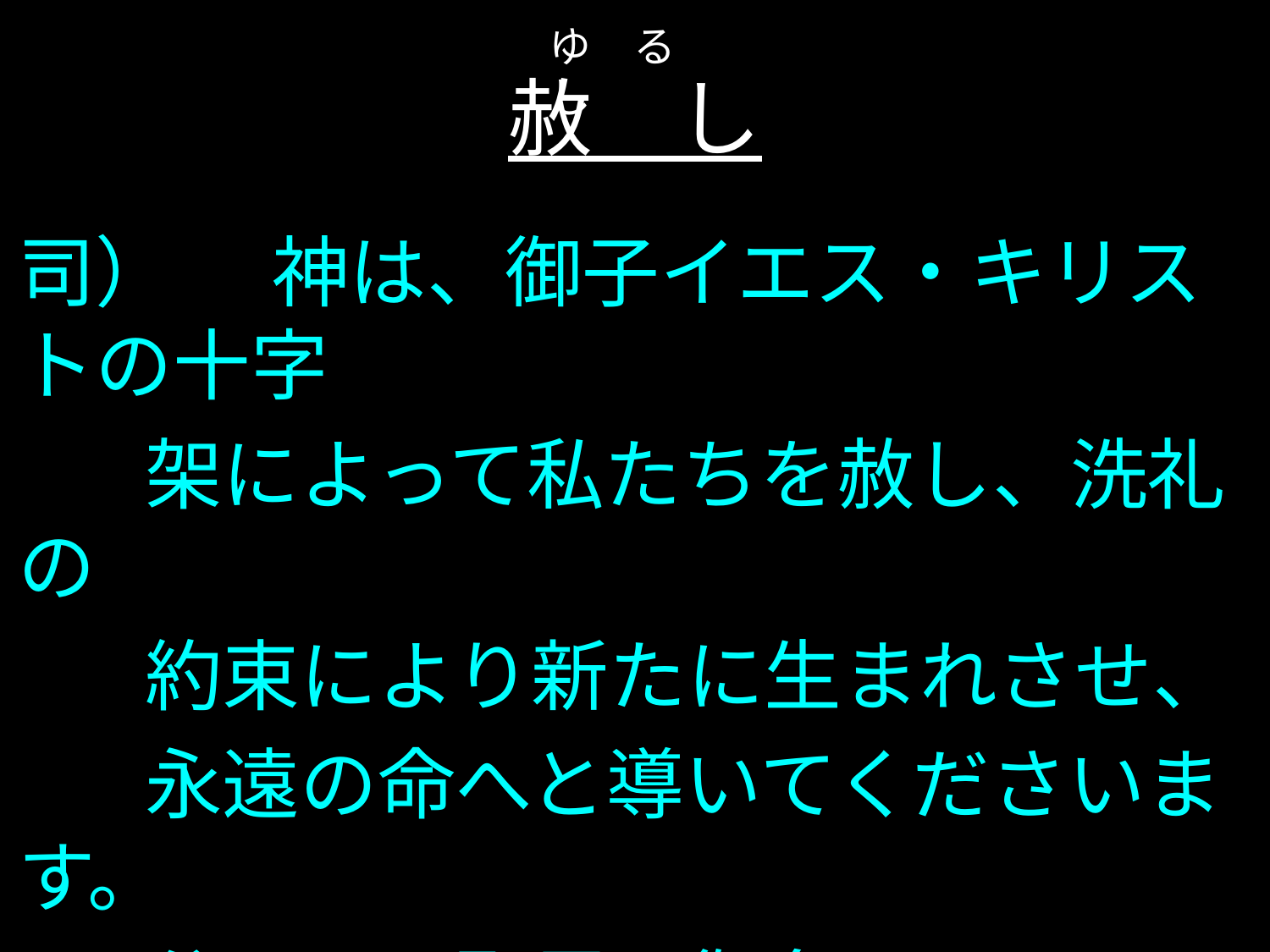

ゆ　る　し
# 赦　し
司）	神は、御子イエス・キリストの十字
	架によって私たちを赦し、洗礼の
	約束により新たに生まれさせ、
	永遠の命へと導いてくださいます。
　	父と子と聖霊の御名によって

衆） アーメン